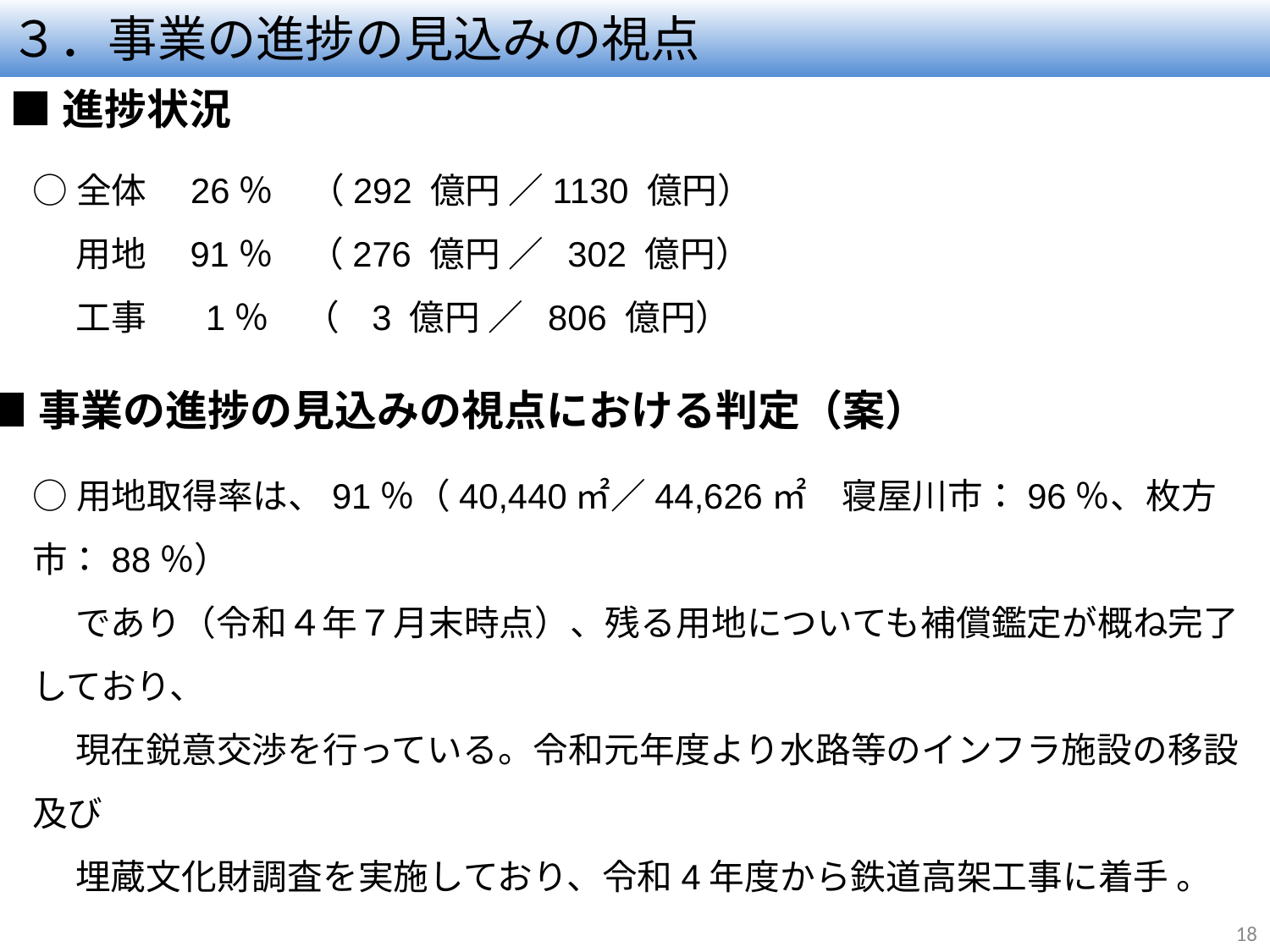

# ３．事業の進捗の見込みの視点
■進捗状況
○全体　26％　（292 億円 ／1130 億円）
　 用地　91％　（276 億円 ／  302 億円）
　 工事　  1％　（   3 億円 ／  806 億円）

■事業の進捗の見込みの視点における判定（案）
○用地取得率は、91％（40,440㎡／44,626㎡　寝屋川市：96％、枚方市：88％）
　 であり（令和４年７月末時点）、残る用地についても補償鑑定が概ね完了しており、
　 現在鋭意交渉を行っている。令和元年度より水路等のインフラ施設の移設及び
　 埋蔵文化財調査を実施しており、令和4年度から鉄道高架工事に着手 。
18